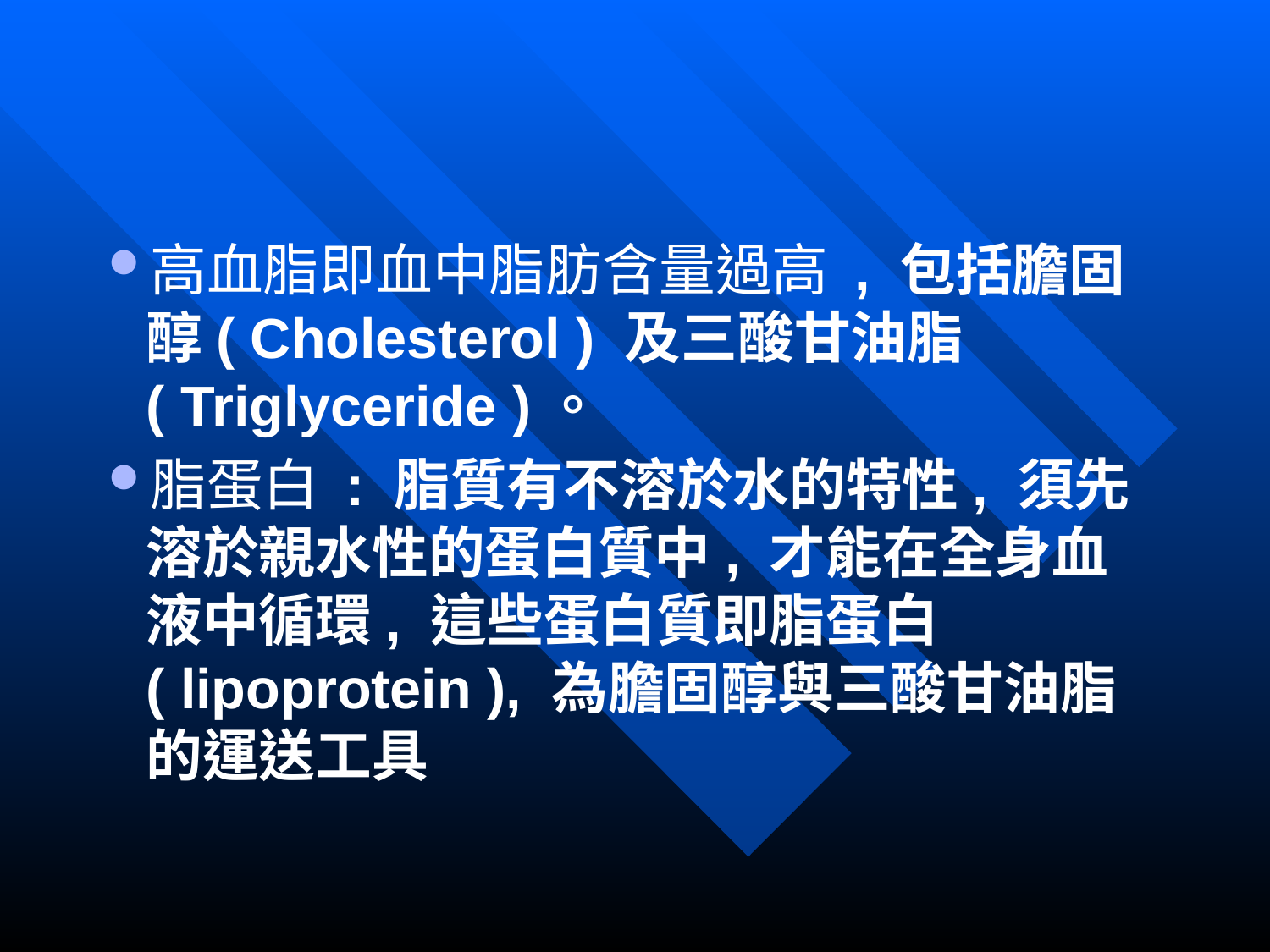

#
高血脂即血中脂肪含量過高 , 包括膽固醇( Cholesterol ) 及三酸甘油脂( Triglyceride )。
脂蛋白 : 脂質有不溶於水的特性, 須先溶於親水性的蛋白質中, 才能在全身血液中循環, 這些蛋白質即脂蛋白( lipoprotein ), 為膽固醇與三酸甘油脂的運送工具